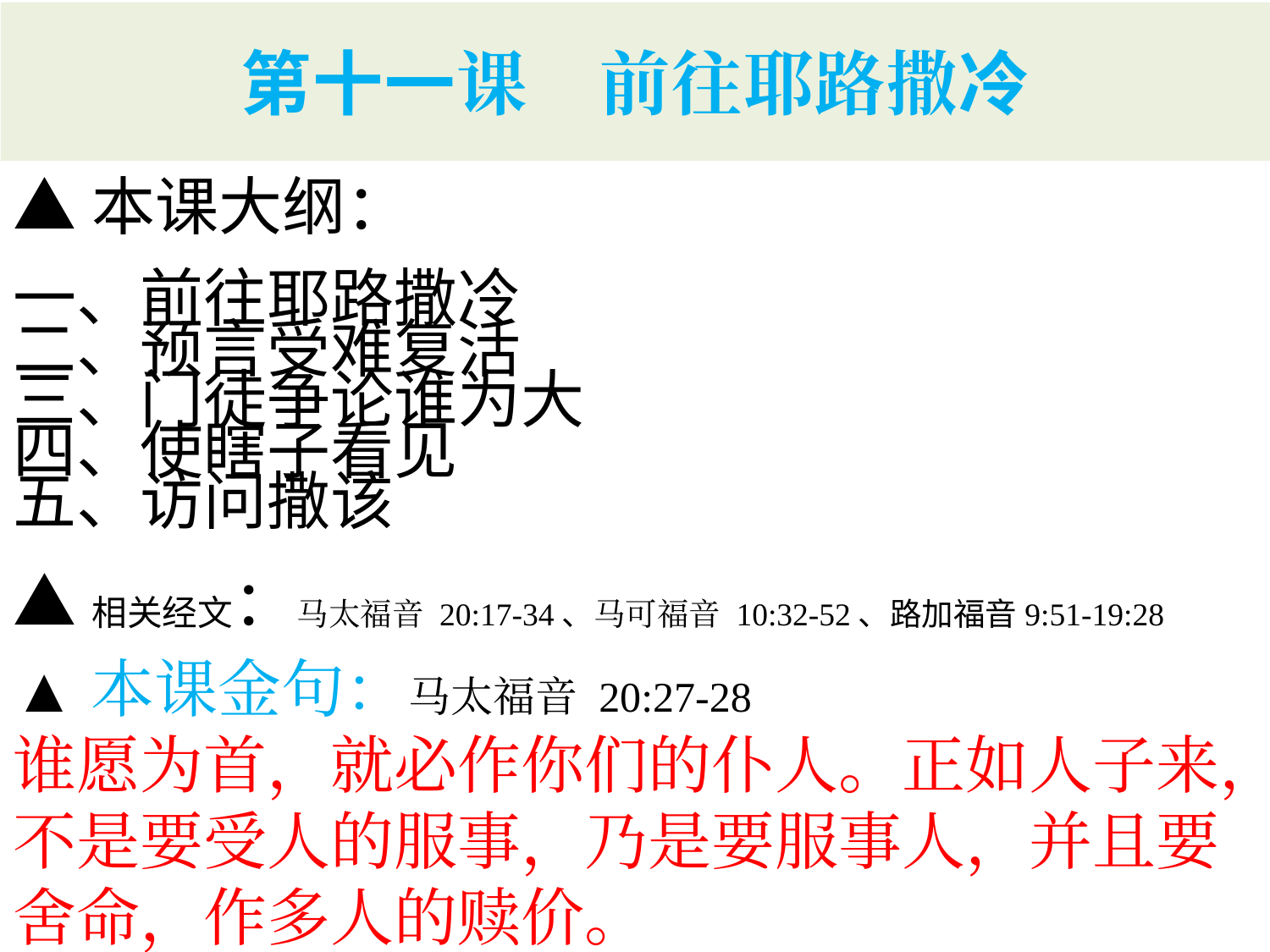

# 第十一课　前往耶路撒冷
▲本课大纲：

一、前往耶路撒冷
二、预言受难复活
三、门徒争论谁为大
四、使瞎子看见
五、访问撒该

▲相关经文：马太福音 20:17-34、马可福音 10:32-52、路加福音9:51-19:28
▲本课金句：马太福音 20:27-28
谁愿为首，就必作你们的仆人。正如人子来，不是要受人的服事，乃是要服事人，并且要舍命，作多人的赎价。